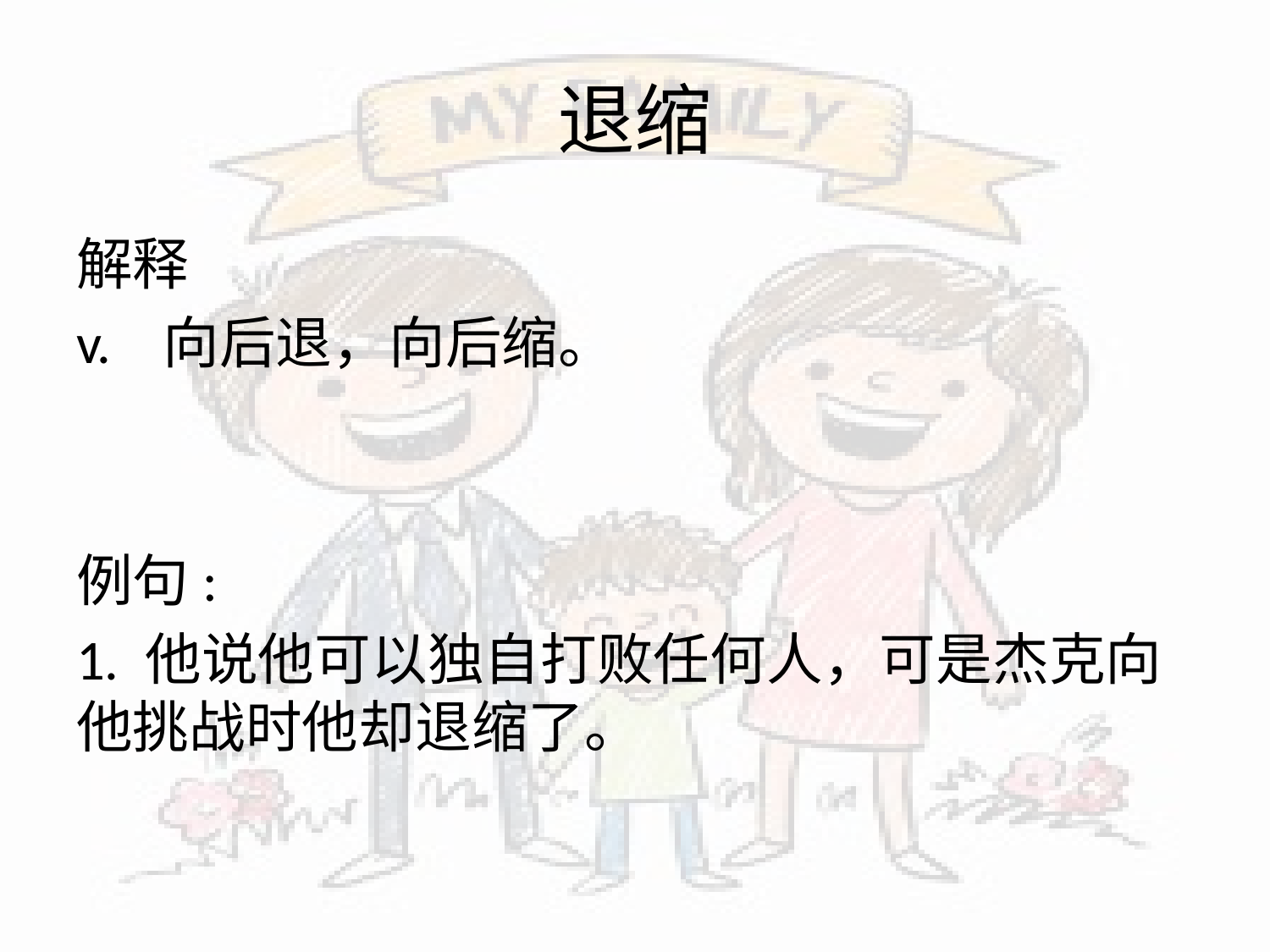

# 退缩
解释
v.   向后退，向后缩。

例句:
1. 他说他可以独自打败任何人，可是杰克向他挑战时他却退缩了。